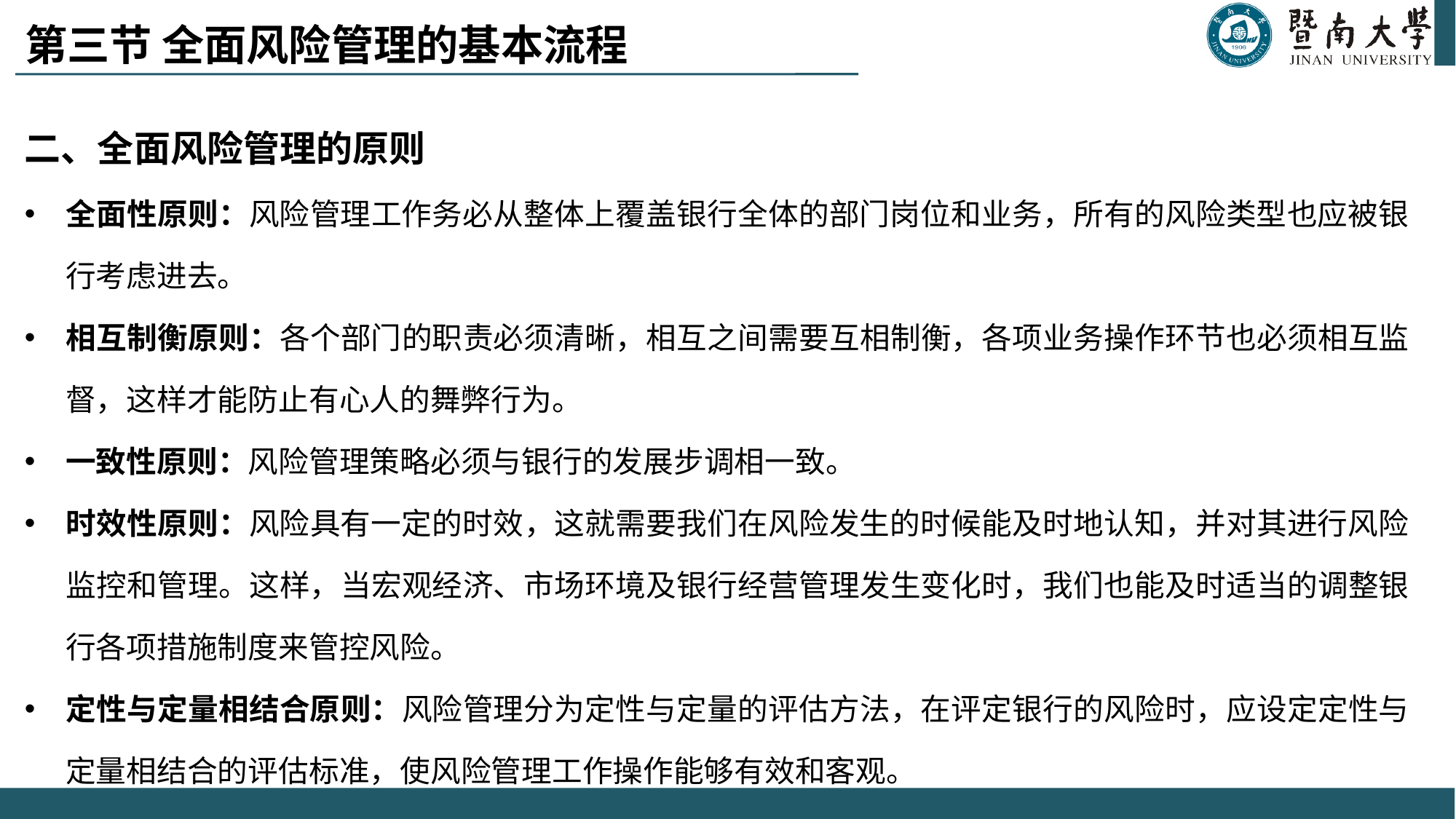

# 第三节 全面风险管理的基本流程
二、全面风险管理的原则
全面性原则：风险管理工作务必从整体上覆盖银行全体的部门岗位和业务，所有的风险类型也应被银行考虑进去。
相互制衡原则：各个部门的职责必须清晰，相互之间需要互相制衡，各项业务操作环节也必须相互监督，这样才能防止有心人的舞弊行为。
一致性原则：风险管理策略必须与银行的发展步调相一致。
时效性原则：风险具有一定的时效，这就需要我们在风险发生的时候能及时地认知，并对其进行风险监控和管理。这样，当宏观经济、市场环境及银行经营管理发生变化时，我们也能及时适当的调整银行各项措施制度来管控风险。
定性与定量相结合原则：风险管理分为定性与定量的评估方法，在评定银行的风险时，应设定定性与定量相结合的评估标准，使风险管理工作操作能够有效和客观。